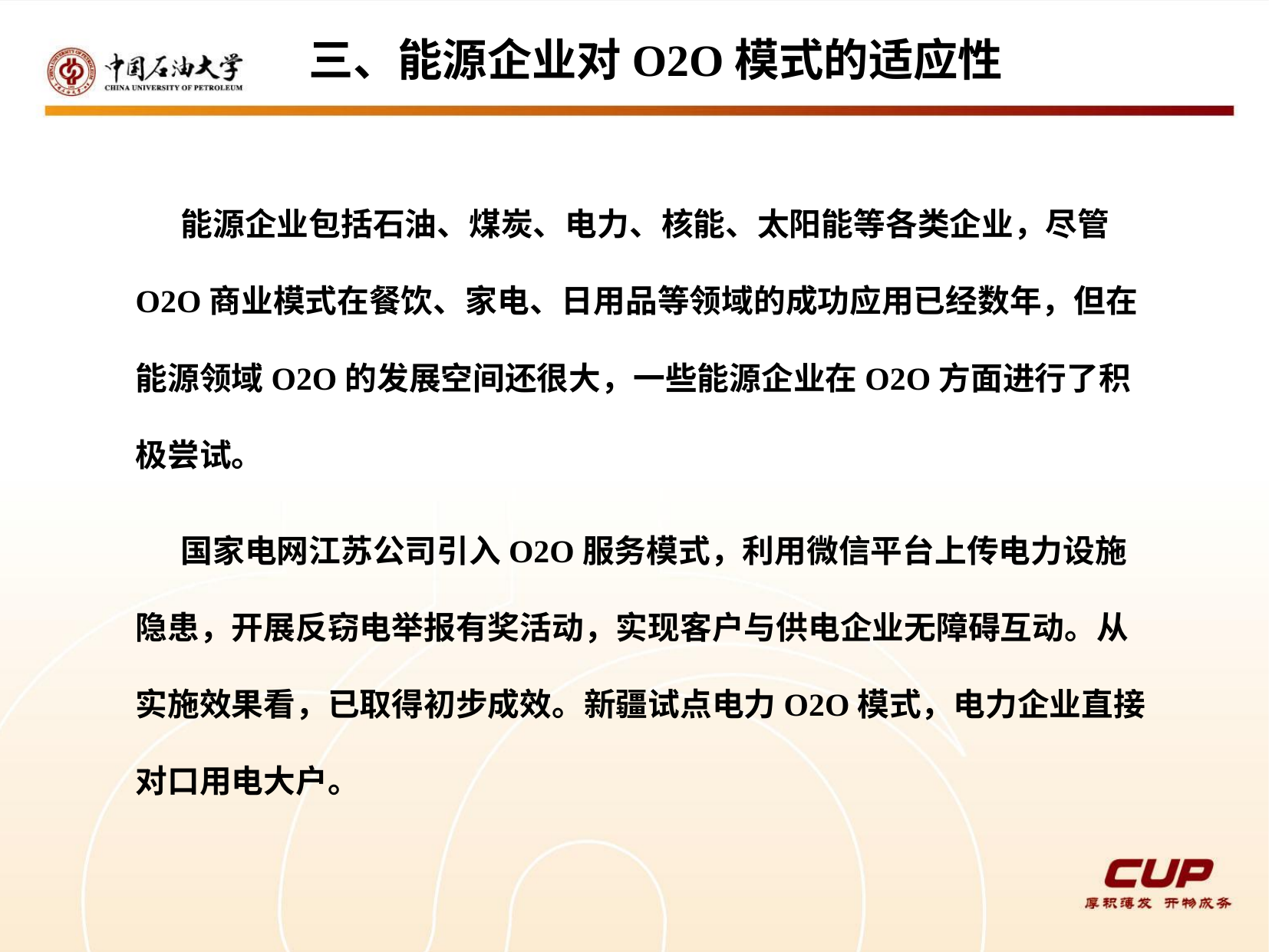

三、能源企业对O2O模式的适应性
能源企业包括石油、煤炭、电力、核能、太阳能等各类企业，尽管O2O商业模式在餐饮、家电、日用品等领域的成功应用已经数年，但在能源领域O2O的发展空间还很大，一些能源企业在O2O方面进行了积极尝试。
国家电网江苏公司引入O2O服务模式，利用微信平台上传电力设施隐患，开展反窃电举报有奖活动，实现客户与供电企业无障碍互动。从实施效果看，已取得初步成效。新疆试点电力O2O模式，电力企业直接对口用电大户。